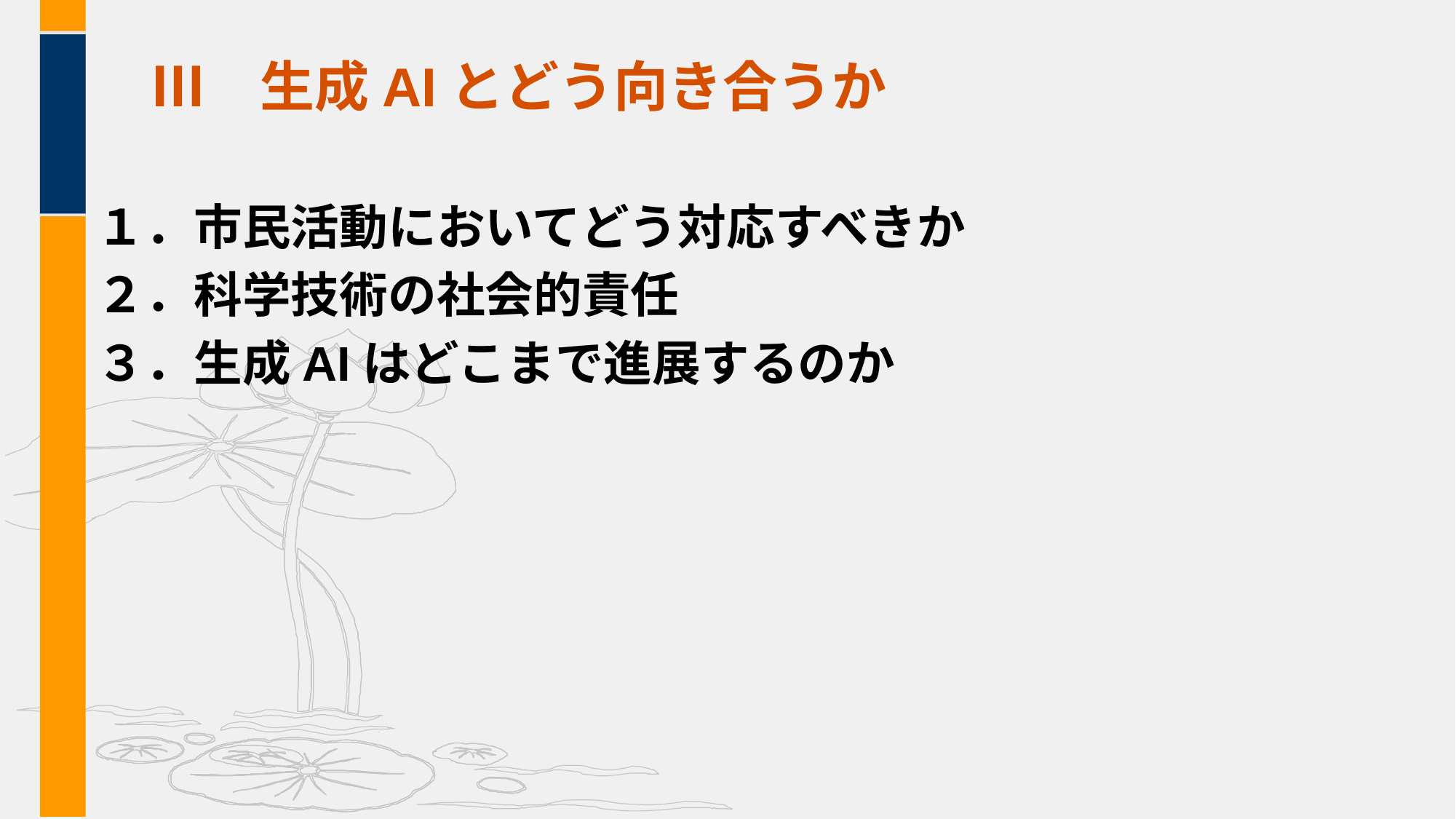

# Ⅲ　生成AIとどう向き合うか
１．市民活動においてどう対応すべきか
２．科学技術の社会的責任
３．生成AIはどこまで進展するのか